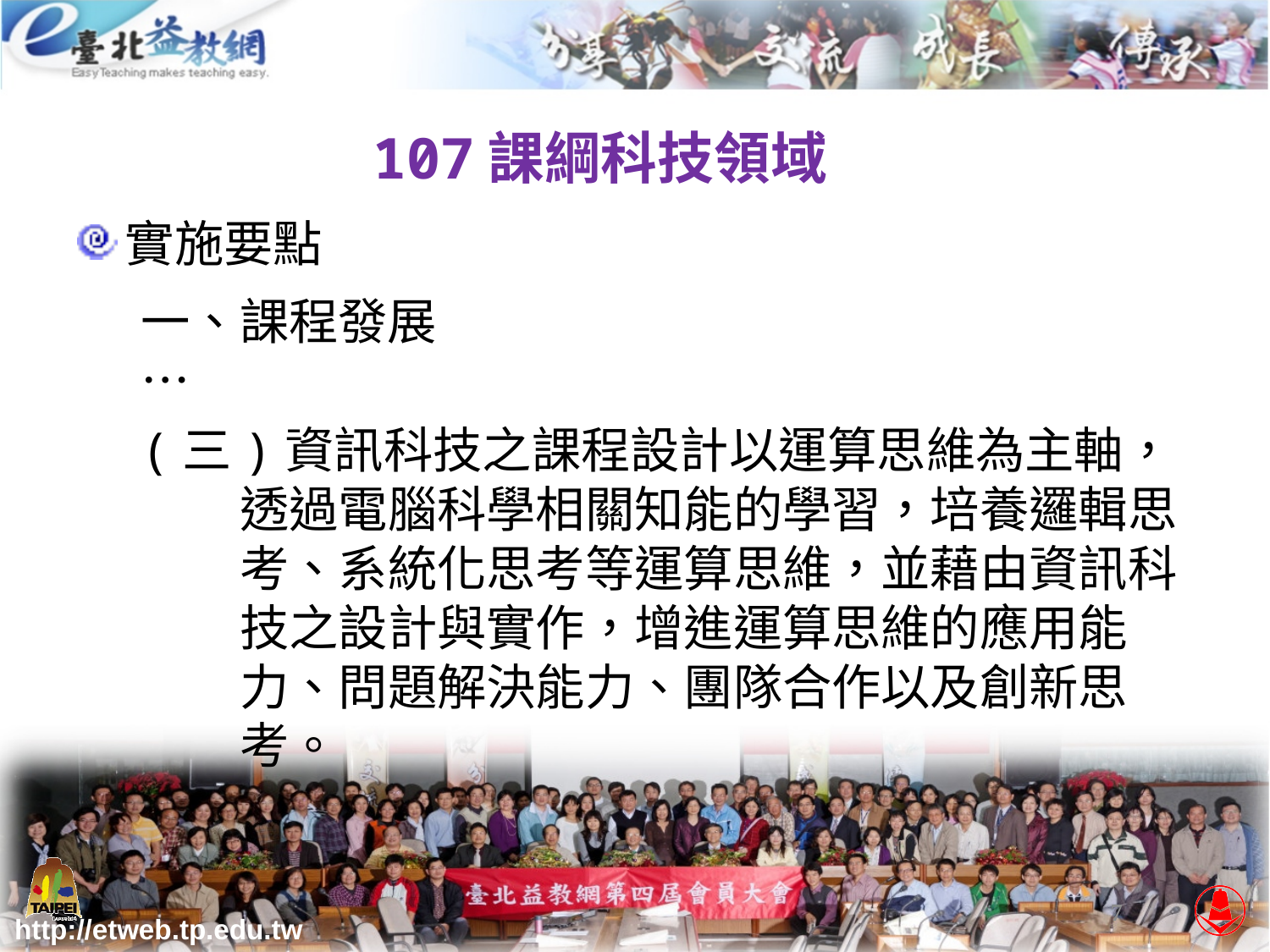

# 107課綱科技領域
實施要點
一、課程發展
…
(三)資訊科技之課程設計以運算思維為主軸，透過電腦科學相關知能的學習，培養邏輯思考、系統化思考等運算思維，並藉由資訊科技之設計與實作，增進運算思維的應用能力、問題解決能力、團隊合作以及創新思考。
7